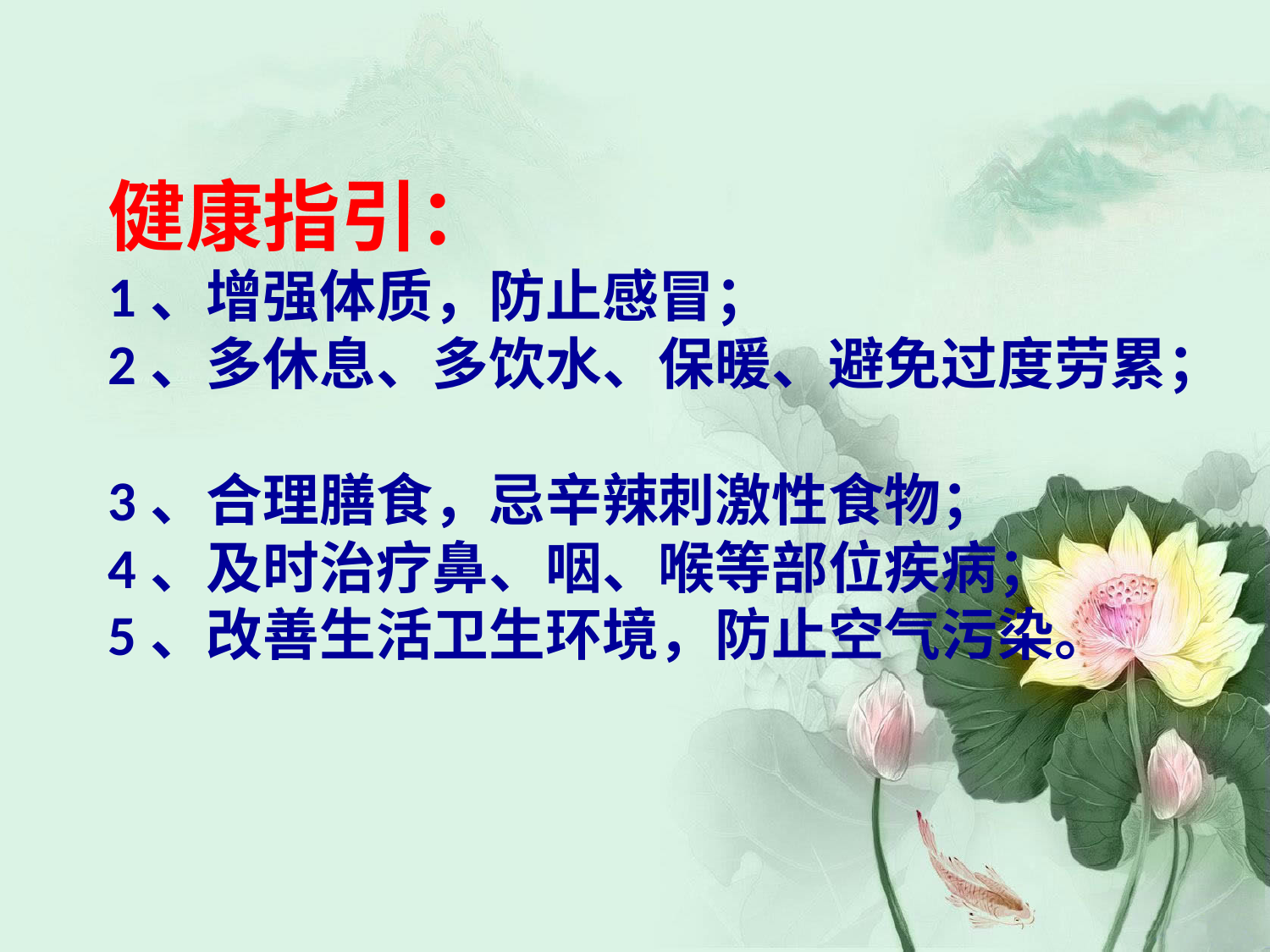

# 健康指引： 1、增强体质，防止感冒； 2、多休息、多饮水、保暖、避免过度劳累； 3、合理膳食，忌辛辣刺激性食物； 4、及时治疗鼻、咽、喉等部位疾病； 5、改善生活卫生环境，防止空气污染。